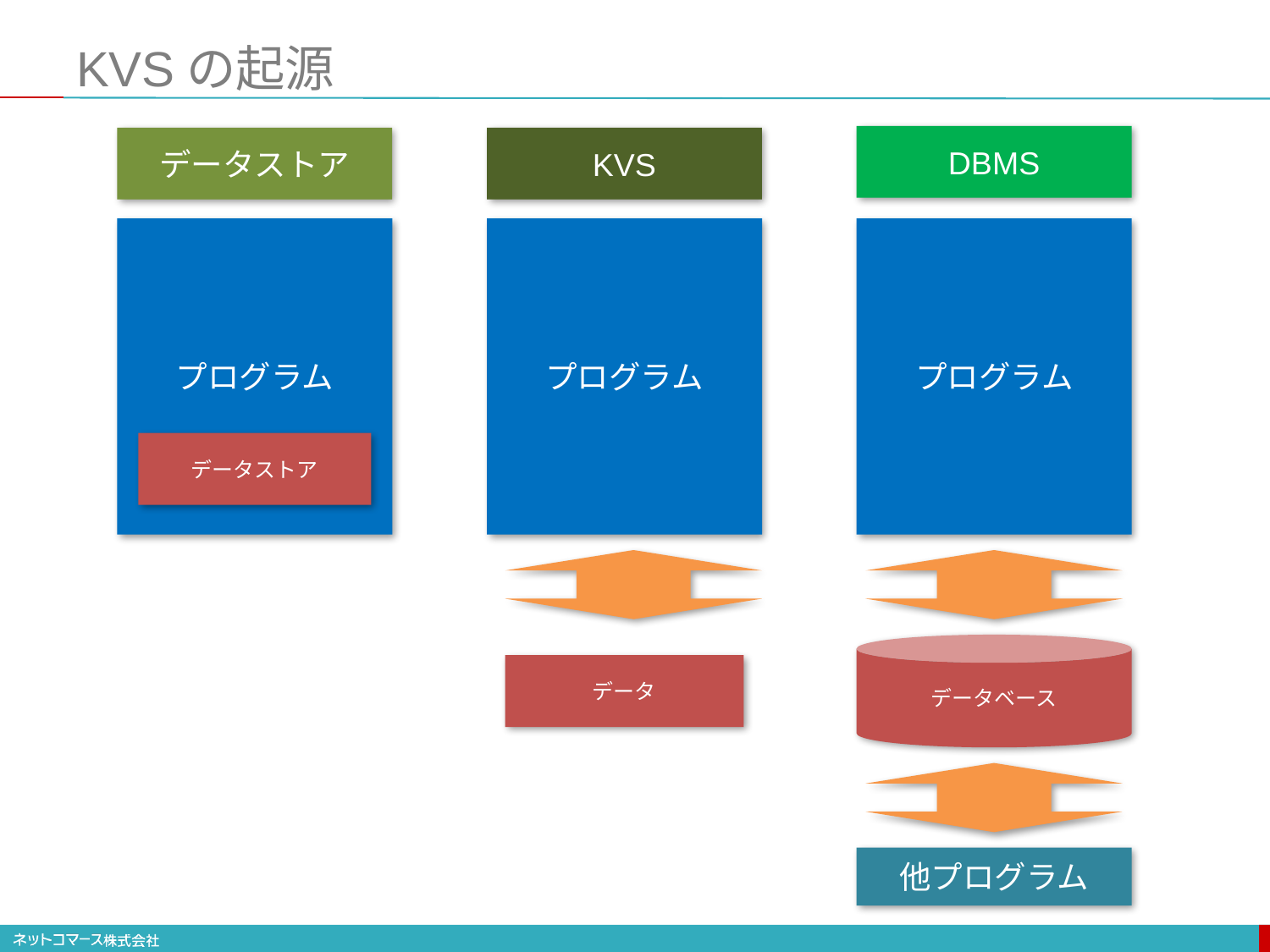

# KVSの起源
DBMS
データストア
KVS
プログラム
プログラム
プログラム
データストア

データベース
データ

他プログラム